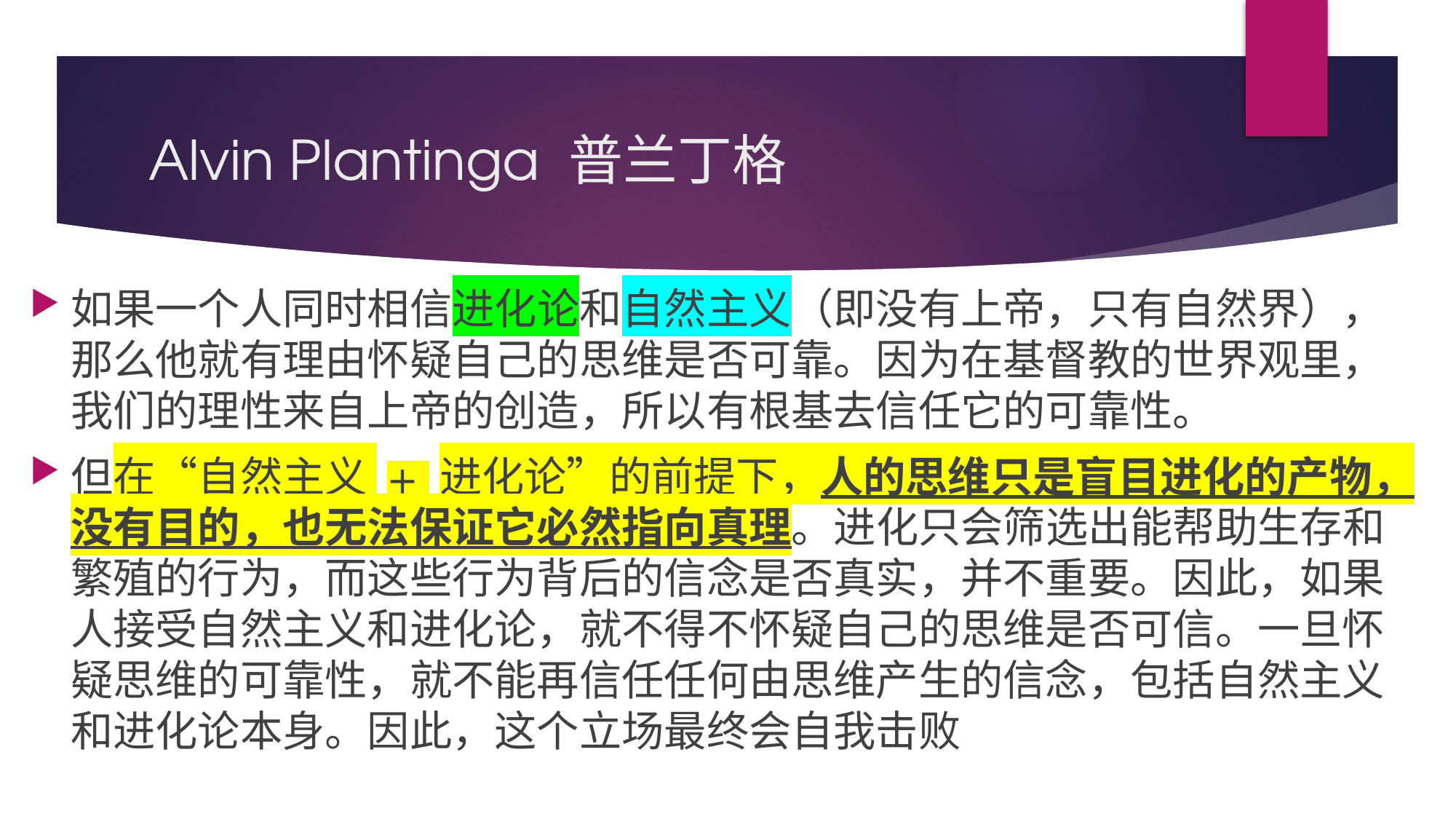

# Alvin Plantinga 普兰丁格
如果一个人同时相信进化论和自然主义（即没有上帝，只有自然界），那么他就有理由怀疑自己的思维是否可靠。因为在基督教的世界观里，我们的理性来自上帝的创造，所以有根基去信任它的可靠性。
但在“自然主义 + 进化论”的前提下，人的思维只是盲目进化的产物，没有目的，也无法保证它必然指向真理。进化只会筛选出能帮助生存和繁殖的行为，而这些行为背后的信念是否真实，并不重要。因此，如果人接受自然主义和进化论，就不得不怀疑自己的思维是否可信。一旦怀疑思维的可靠性，就不能再信任任何由思维产生的信念，包括自然主义和进化论本身。因此，这个立场最终会自我击败